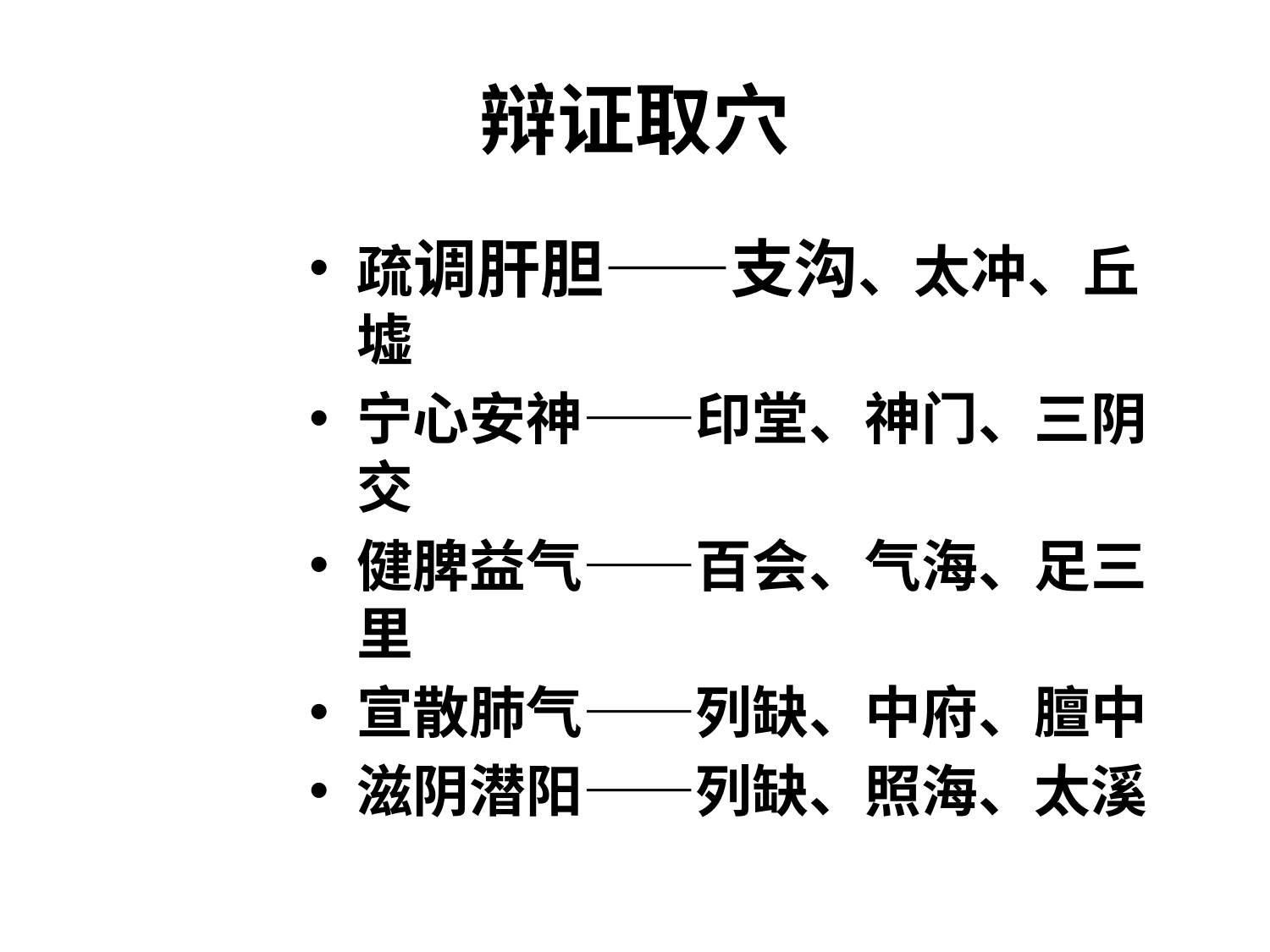

# 辩证取穴
疏调肝胆——支沟、太冲、丘墟
宁心安神——印堂、神门、三阴交
健脾益气——百会、气海、足三里
宣散肺气——列缺、中府、膻中
滋阴潜阳——列缺、照海、太溪